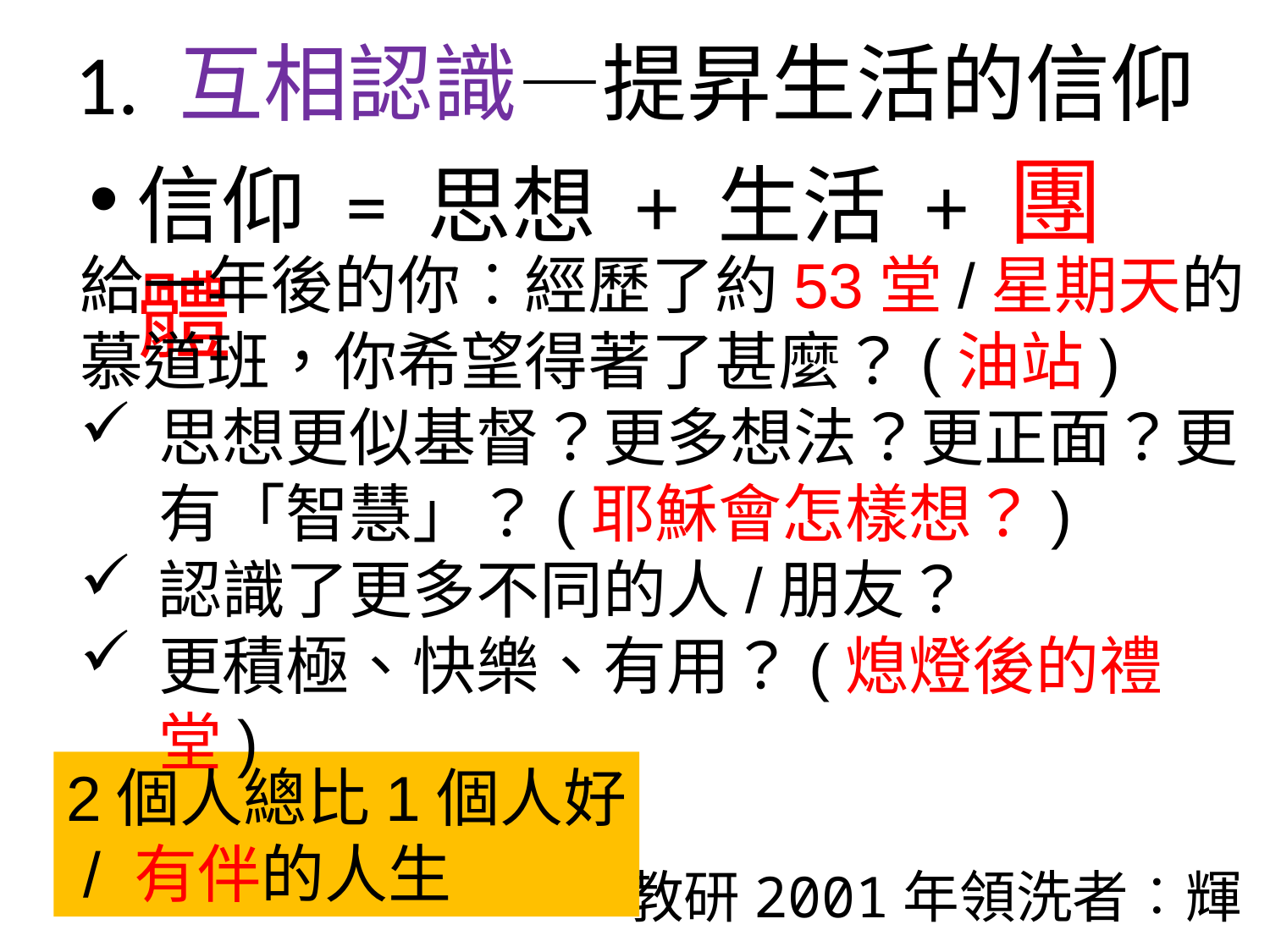

# 1. 互相認識—提昇生活的信仰
信仰 = 思想 + 生活 + 團體
給一年後的你︰經歷了約53堂/星期天的慕道班，你希望得著了甚麼？(油站)
思想更似基督？更多想法？更正面？更有「智慧」？(耶穌會怎樣想？)
認識了更多不同的人/朋友？
更積極、快樂、有用？(熄燈後的禮堂)
2個人總比1個人好
 / 有伴的人生
教研2001年領洗者︰輝